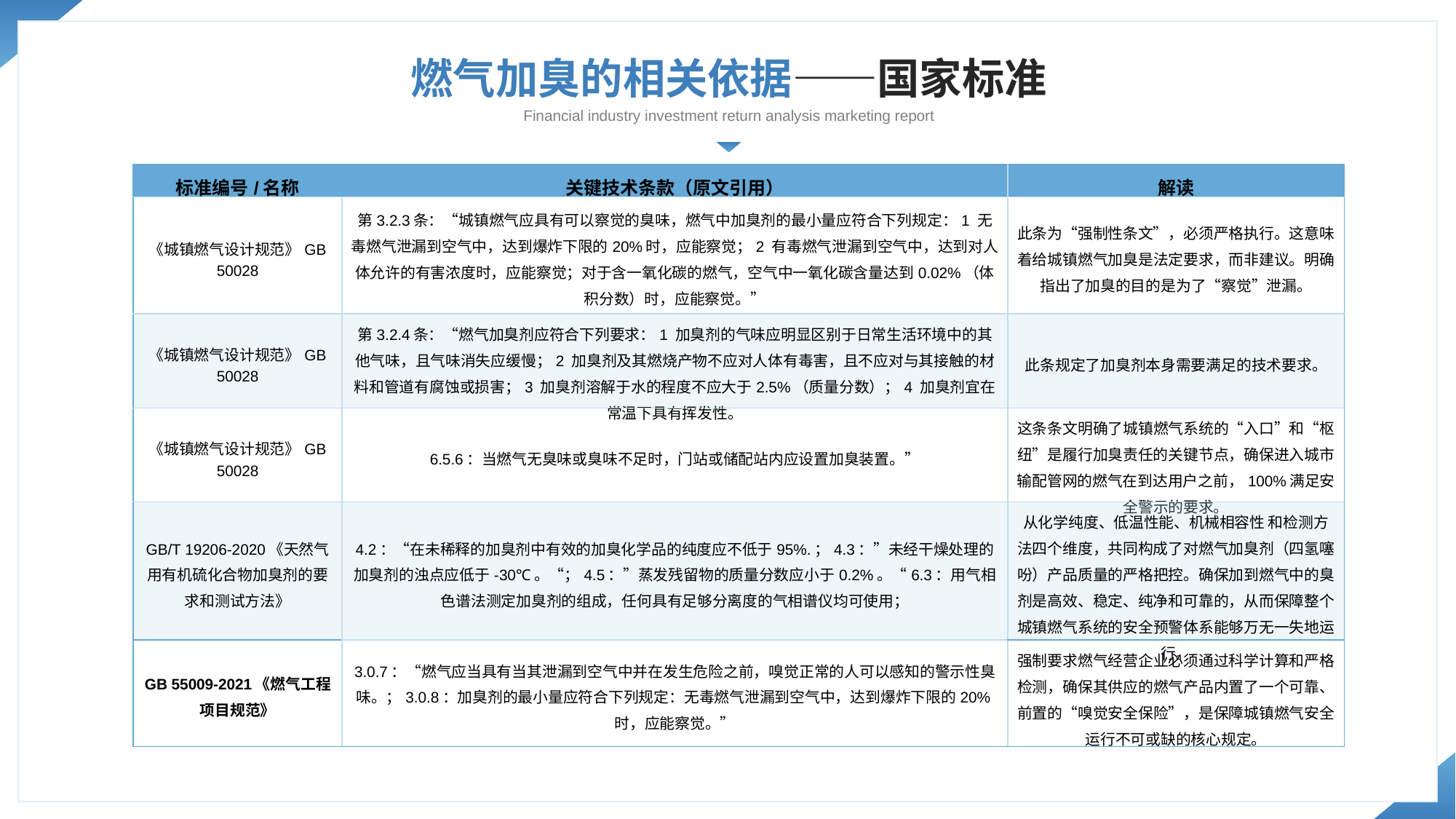

燃气加臭的相关依据——国家标准
Financial industry investment return analysis marketing report

| 标准编号/名称 | 关键技术条款（原文引用） | 解读 |
| --- | --- | --- |
| 《城镇燃气设计规范》GB 50028 | 第3.2.3条：“城镇燃气应具有可以察觉的臭味，燃气中加臭剂的最小量应符合下列规定：1 无毒燃气泄漏到空气中，达到爆炸下限的20%时，应能察觉；2 有毒燃气泄漏到空气中，达到对人体允许的有害浓度时，应能察觉；对于含一氧化碳的燃气，空气中一氧化碳含量达到0.02%（体积分数）时，应能察觉。” | 此条为“强制性条文”，必须严格执行。这意味着给城镇燃气加臭是法定要求，而非建议。明确指出了加臭的目的是为了“察觉”泄漏。 |
| 《城镇燃气设计规范》GB 50028 | 第3.2.4条：“燃气加臭剂应符合下列要求：1 加臭剂的气味应明显区别于日常生活环境中的其他气味，且气味消失应缓慢；2 加臭剂及其燃烧产物不应对人体有毒害，且不应对与其接触的材料和管道有腐蚀或损害；3 加臭剂溶解于水的程度不应大于2.5%（质量分数）；4 加臭剂宜在常温下具有挥发性。 | 此条规定了加臭剂本身需要满足的技术要求。 |
| 《城镇燃气设计规范》GB 50028 | 6.5.6：当燃气无臭味或臭味不足时，门站或储配站内应设置加臭装置。” | 这条条文明确了城镇燃气系统的“入口”和“枢纽”是履行加臭责任的关键节点，确保进入城市输配管网的燃气在到达用户之前，100%满足安全警示的要求。 |
| GB/T 19206-2020《天然气用有机硫化合物加臭剂的要求和测试方法》 | 4.2：“在未稀释的加臭剂中有效的加臭化学品的纯度应不低于95%.；4.3：”未经干燥处理的加臭剂的浊点应低于-30℃。“；4.5：”蒸发残留物的质量分数应小于0.2%。“6.3：用气相色谱法测定加臭剂的组成，任何具有足够分离度的气相谱仪均可使用； | 从化学纯度、低温性能、机械相容性 和检测方法四个维度，共同构成了对燃气加臭剂（四氢噻吩）产品质量的严格把控。确保加到燃气中的臭剂是高效、稳定、纯净和可靠的，从而保障整个城镇燃气系统的安全预警体系能够万无一失地运行。 |
| GB 55009-2021《燃气工程项目规范》 | 3.0.7：“燃气应当具有当其泄漏到空气中并在发生危险之前，嗅觉正常的人可以感知的警示性臭味。；3.0.8：加臭剂的最小量应符合下列规定：无毒燃气泄漏到空气中，达到爆炸下限的20%时，应能察觉。” | 强制要求燃气经营企业必须通过科学计算和严格检测，确保其供应的燃气产品内置了一个可靠、前置的“嗅觉安全保险”，是保障城镇燃气安全运行不可或缺的核心规定。 |